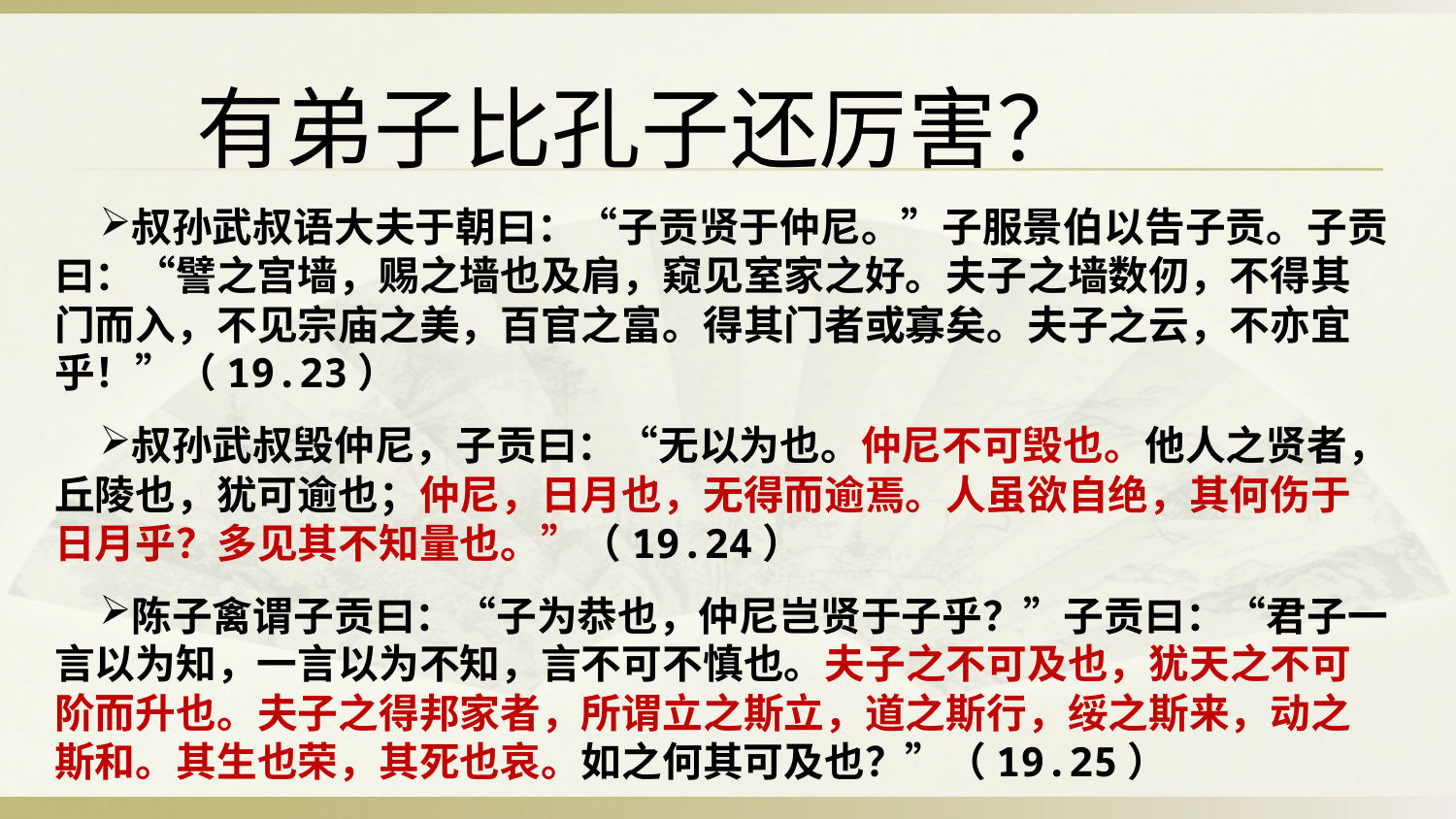

有弟子比孔子还厉害？
叔孙武叔语大夫于朝曰：“子贡贤于仲尼。”子服景伯以告子贡。子贡曰：“譬之宫墙，赐之墙也及肩，窥见室家之好。夫子之墙数仞，不得其门而入，不见宗庙之美，百官之富。得其门者或寡矣。夫子之云，不亦宜乎！”（19.23）
叔孙武叔毁仲尼，子贡曰：“无以为也。仲尼不可毁也。他人之贤者，丘陵也，犹可逾也；仲尼，日月也，无得而逾焉。人虽欲自绝，其何伤于日月乎？多见其不知量也。”（19.24）
陈子禽谓子贡曰：“子为恭也，仲尼岂贤于子乎？”子贡曰：“君子一言以为知，一言以为不知，言不可不慎也。夫子之不可及也，犹天之不可阶而升也。夫子之得邦家者，所谓立之斯立，道之斯行，绥之斯来，动之斯和。其生也荣，其死也哀。如之何其可及也？”（19.25）